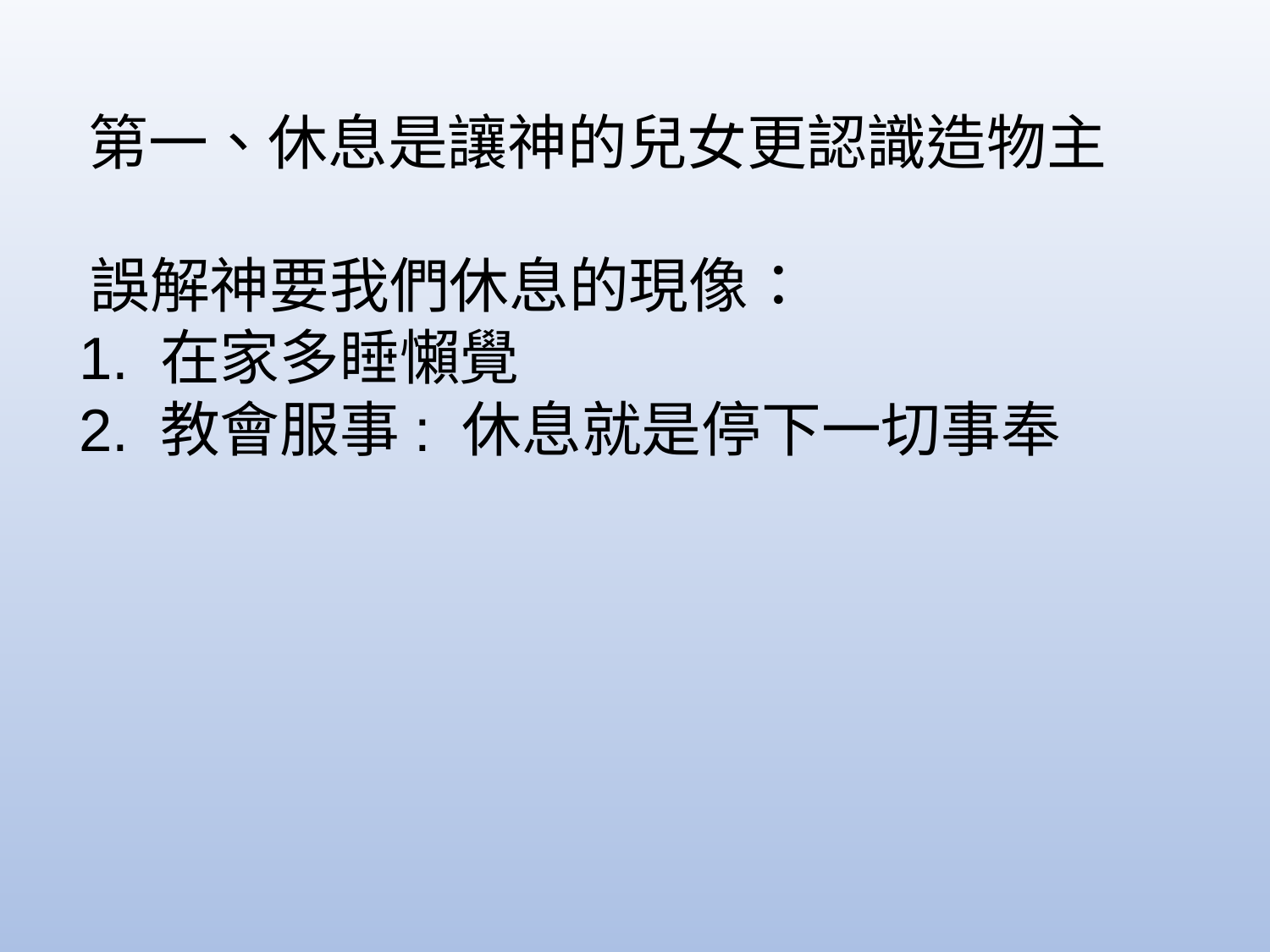

第一、休息是讓神的兒女更認識造物主

 誤解神要我們休息的現像：
 1. 在家多睡懶覺
 2. 教會服事: 休息就是停下一切事奉